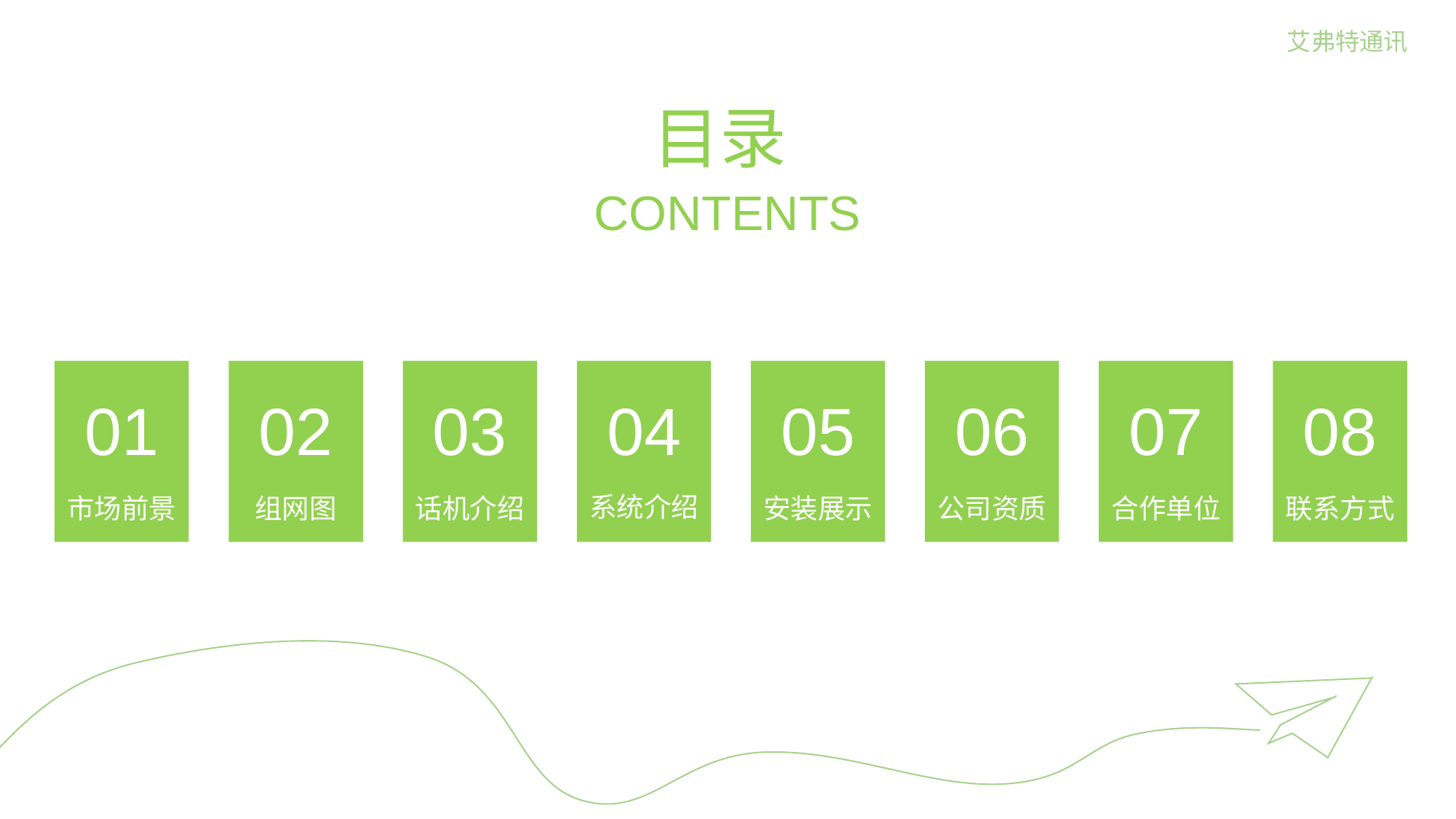

艾弗特通讯
目录
CONTENTS

市场前景

01

组网图

02

话机介绍

03

系统介绍
04

安装展示

05

公司资质

06

合作单位

07

联系方式

08